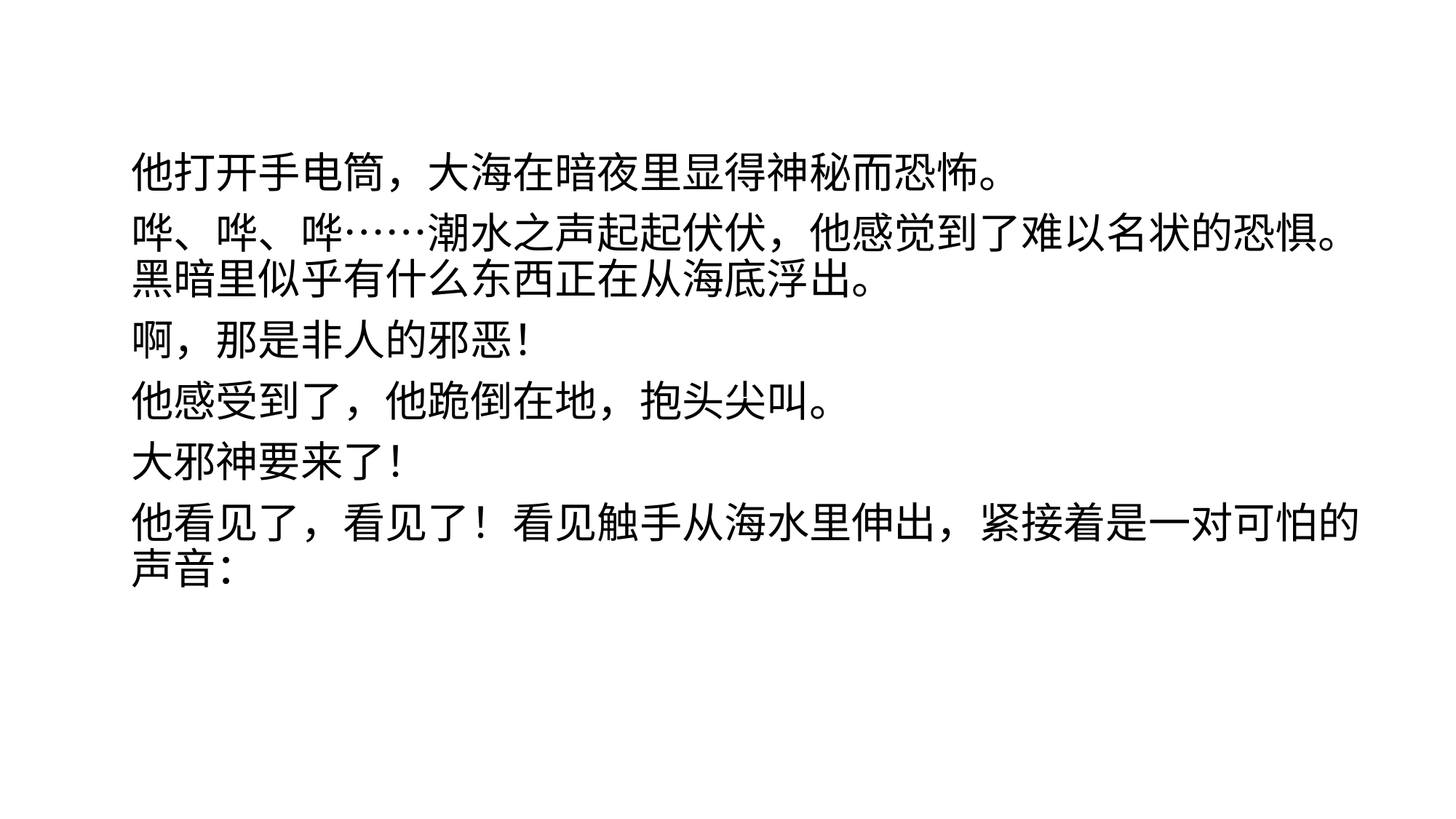

他打开手电筒，大海在暗夜里显得神秘而恐怖。
哗、哗、哗……潮水之声起起伏伏，他感觉到了难以名状的恐惧。黑暗里似乎有什么东西正在从海底浮出。
啊，那是非人的邪恶！
他感受到了，他跪倒在地，抱头尖叫。
大邪神要来了！
他看见了，看见了！看见触手从海水里伸出，紧接着是一对可怕的声音：